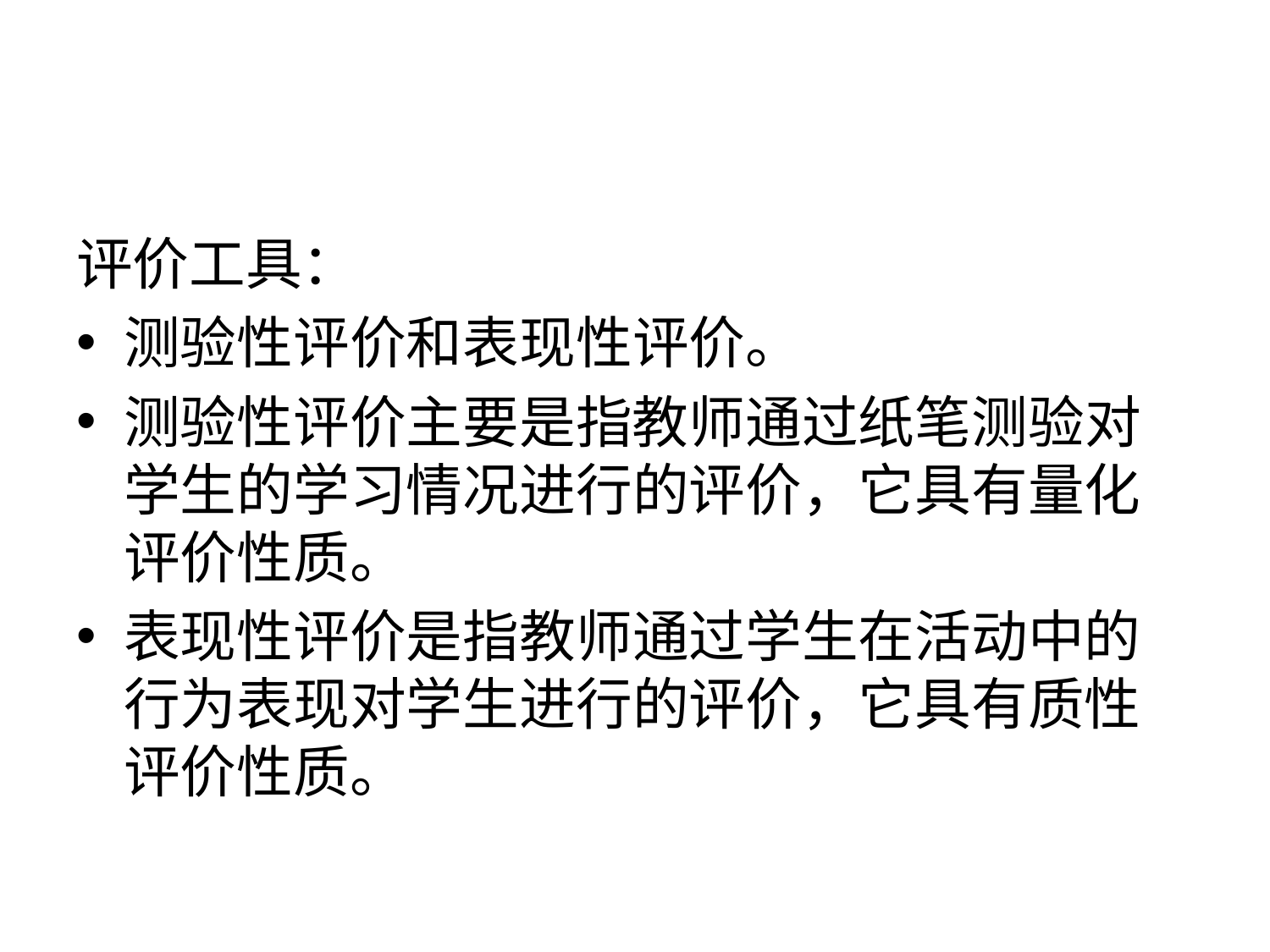

#
评价工具：
测验性评价和表现性评价。
测验性评价主要是指教师通过纸笔测验对学生的学习情况进行的评价，它具有量化评价性质。
表现性评价是指教师通过学生在活动中的行为表现对学生进行的评价，它具有质性评价性质。